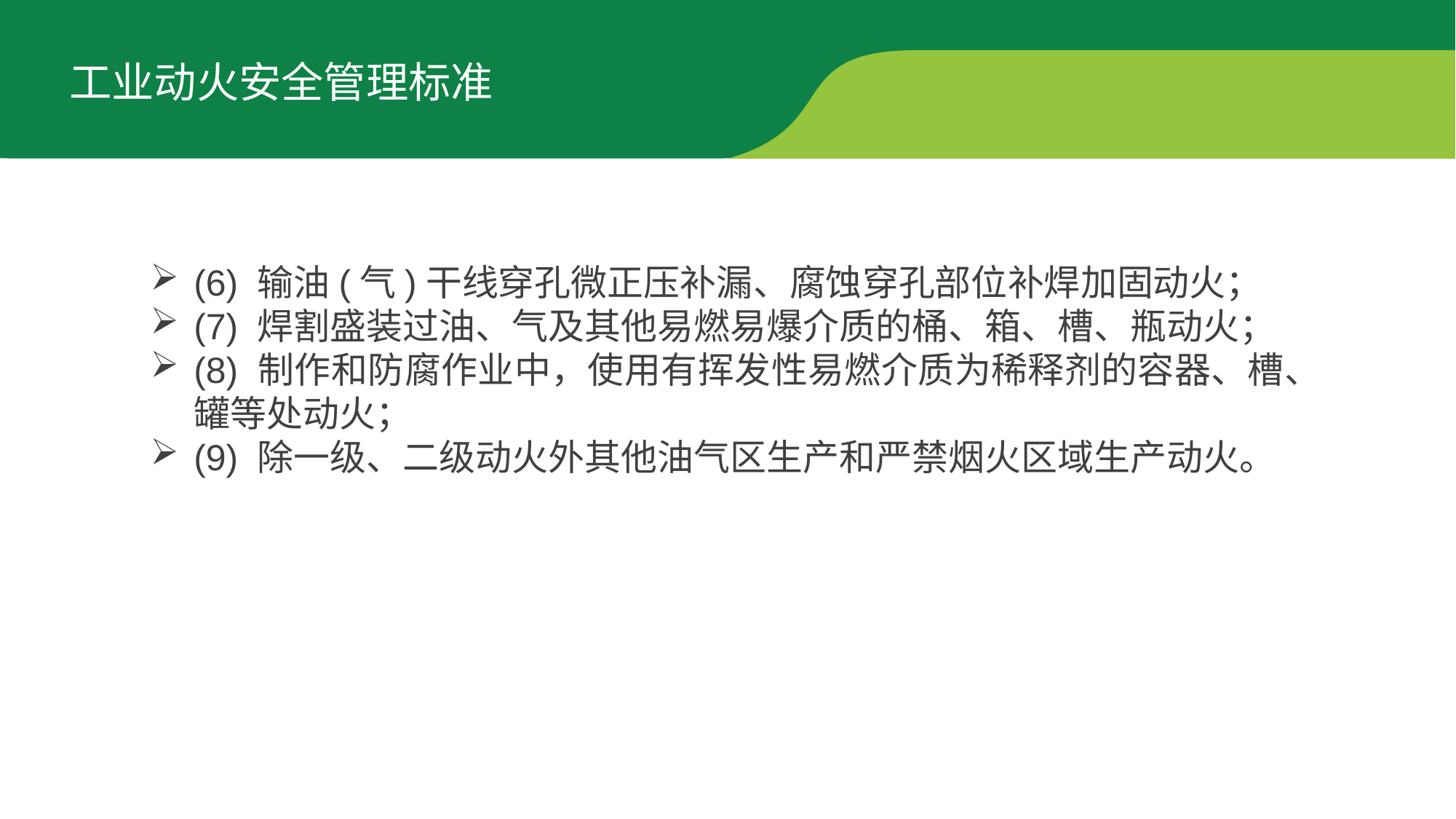

工业动火安全管理标准

(6) 输油(气)干线穿孔微正压补漏、腐蚀穿孔部位补焊加固动火；
(7) 焊割盛装过油、气及其他易燃易爆介质的桶、箱、槽、瓶动火；
(8) 制作和防腐作业中，使用有挥发性易燃介质为稀释剂的容器、槽、罐等处动火；
(9) 除一级、二级动火外其他油气区生产和严禁烟火区域生产动火。